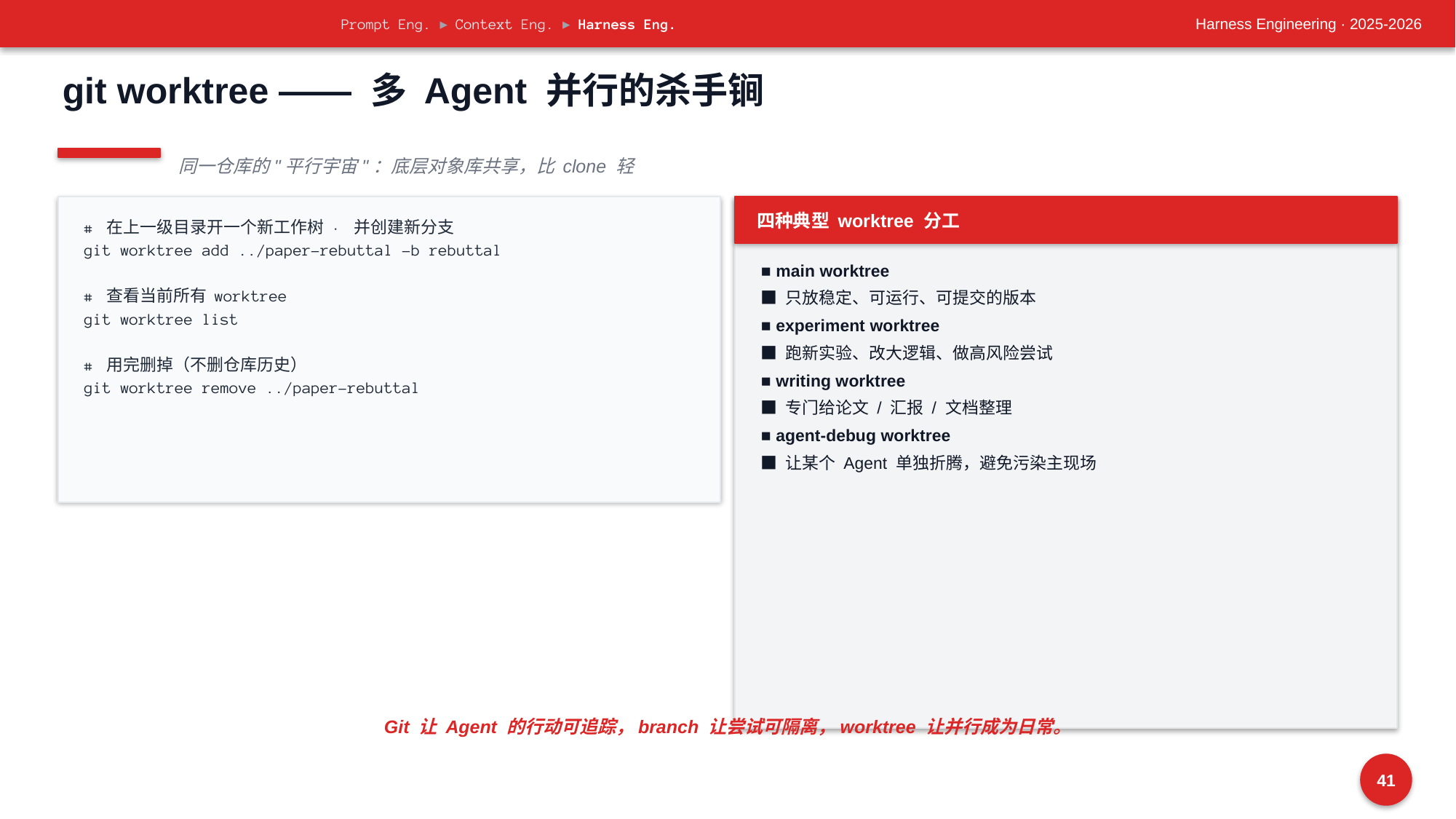

Prompt Eng.  ▸  Context Eng.  ▸  Harness Eng.
Harness Engineering · 2025-2026
git worktree —— 多 Agent 并行的杀手锏
同一仓库的"平行宇宙"：底层对象库共享，比 clone 轻

四种典型 worktree 分工
# 在上一级目录开一个新工作树 · 并创建新分支
git worktree add ../paper-rebuttal -b rebuttal

# 查看当前所有 worktree
git worktree list

# 用完删掉（不删仓库历史）
git worktree remove ../paper-rebuttal
■ main worktree
■ 只放稳定、可运行、可提交的版本
■ experiment worktree
■ 跑新实验、改大逻辑、做高风险尝试
■ writing worktree
■ 专门给论文 / 汇报 / 文档整理
■ agent-debug worktree
■ 让某个 Agent 单独折腾，避免污染主现场
Git 让 Agent 的行动可追踪，branch 让尝试可隔离，worktree 让并行成为日常。

41